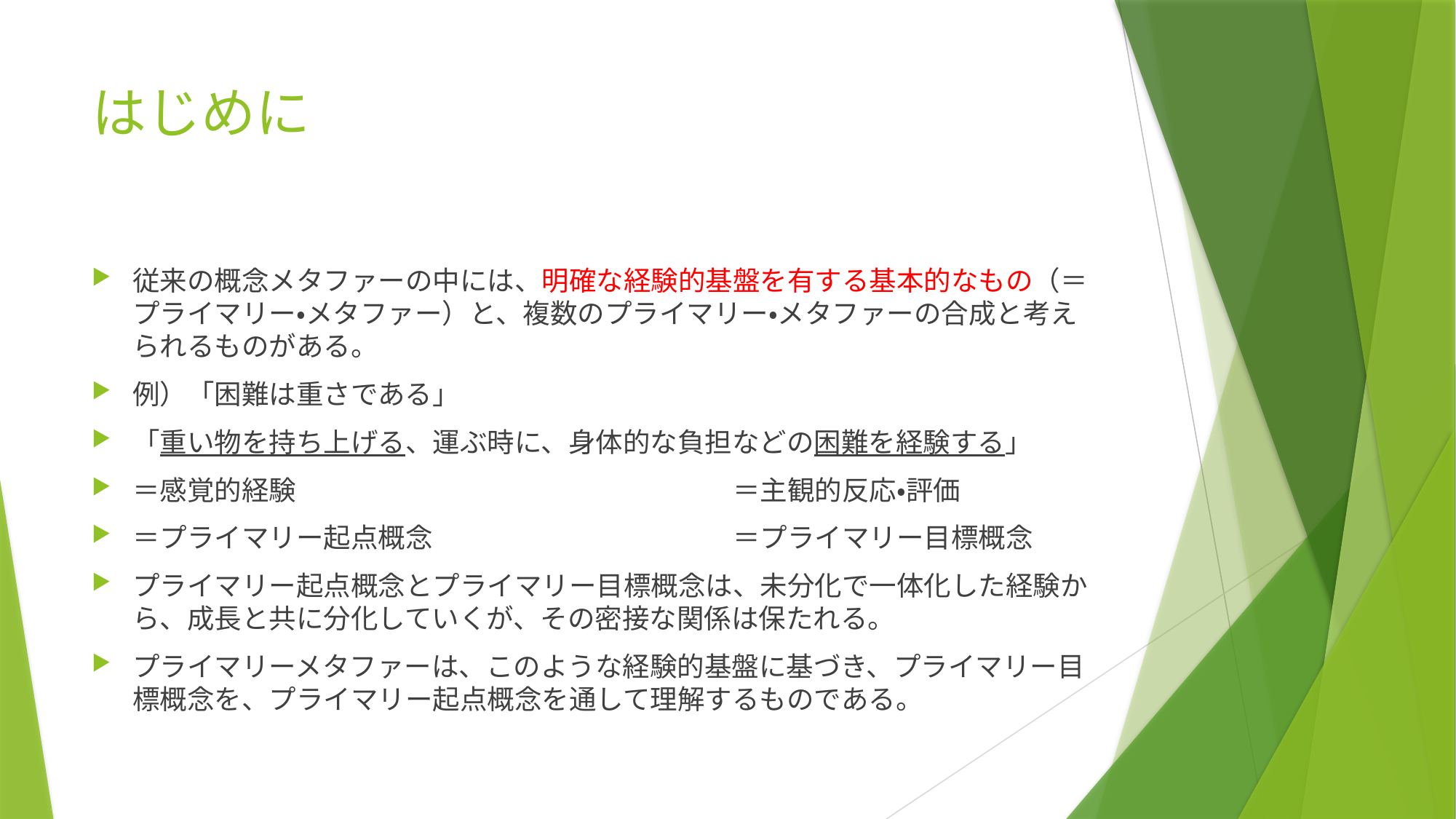

# はじめに
従来の概念メタファーの中には、明確な経験的基盤を有する基本的なもの（＝プライマリー・メタファー）と、複数のプライマリー・メタファーの合成と考えられるものがある。
例）「困難は重さである」
「重い物を持ち上げる、運ぶ時に、身体的な負担などの困難を経験する」
＝感覚的経験　　　　　　　　　　　　　　　　＝主観的反応・評価
＝プライマリー起点概念　　　　　　　　　　　＝プライマリー目標概念
プライマリー起点概念とプライマリー目標概念は、未分化で一体化した経験から、成長と共に分化していくが、その密接な関係は保たれる。
プライマリーメタファーは、このような経験的基盤に基づき、プライマリー目標概念を、プライマリー起点概念を通して理解するものである。